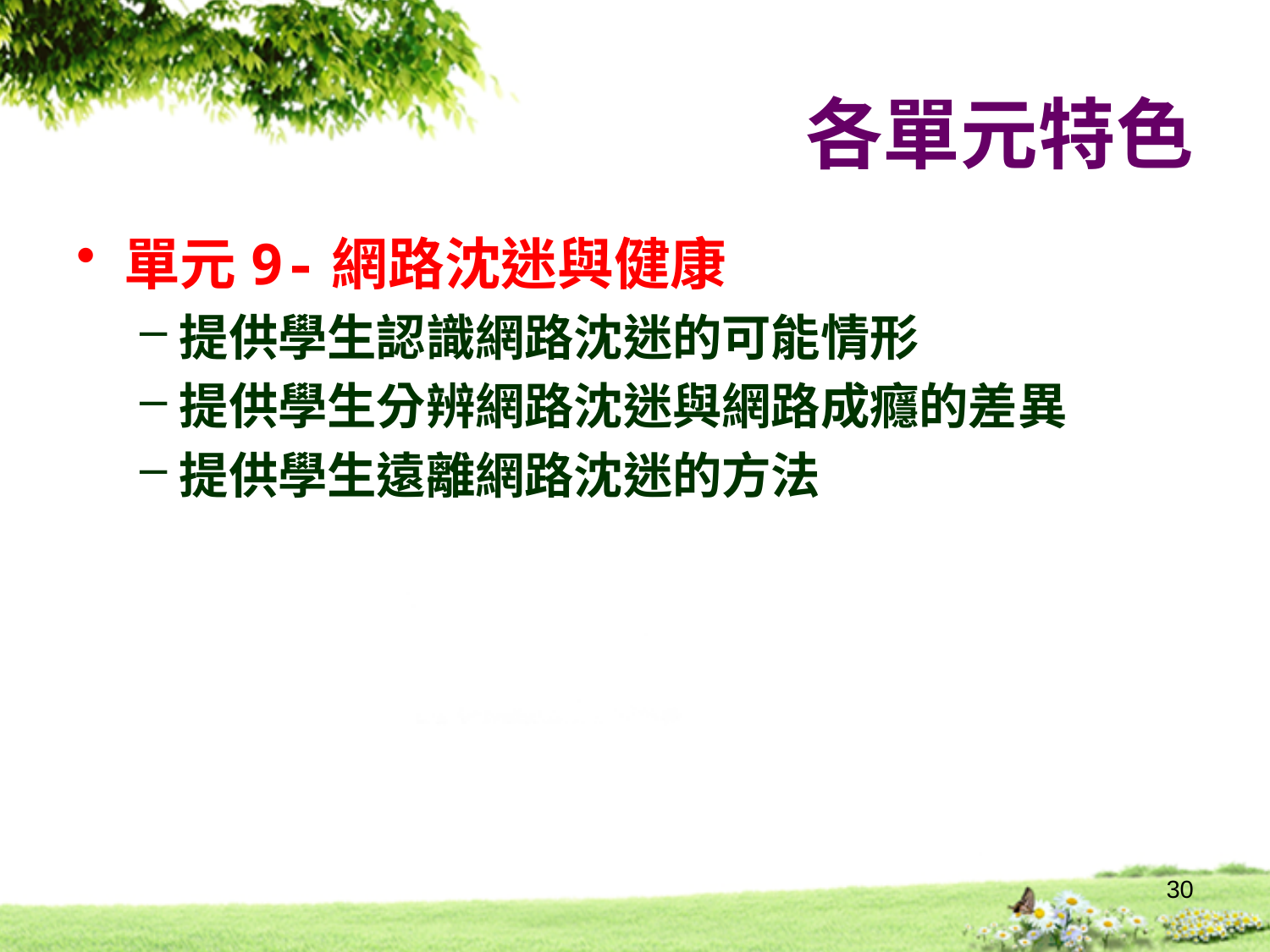

# 各單元特色
單元9-網路沈迷與健康
提供學生認識網路沈迷的可能情形
提供學生分辨網路沈迷與網路成癮的差異
提供學生遠離網路沈迷的方法

30